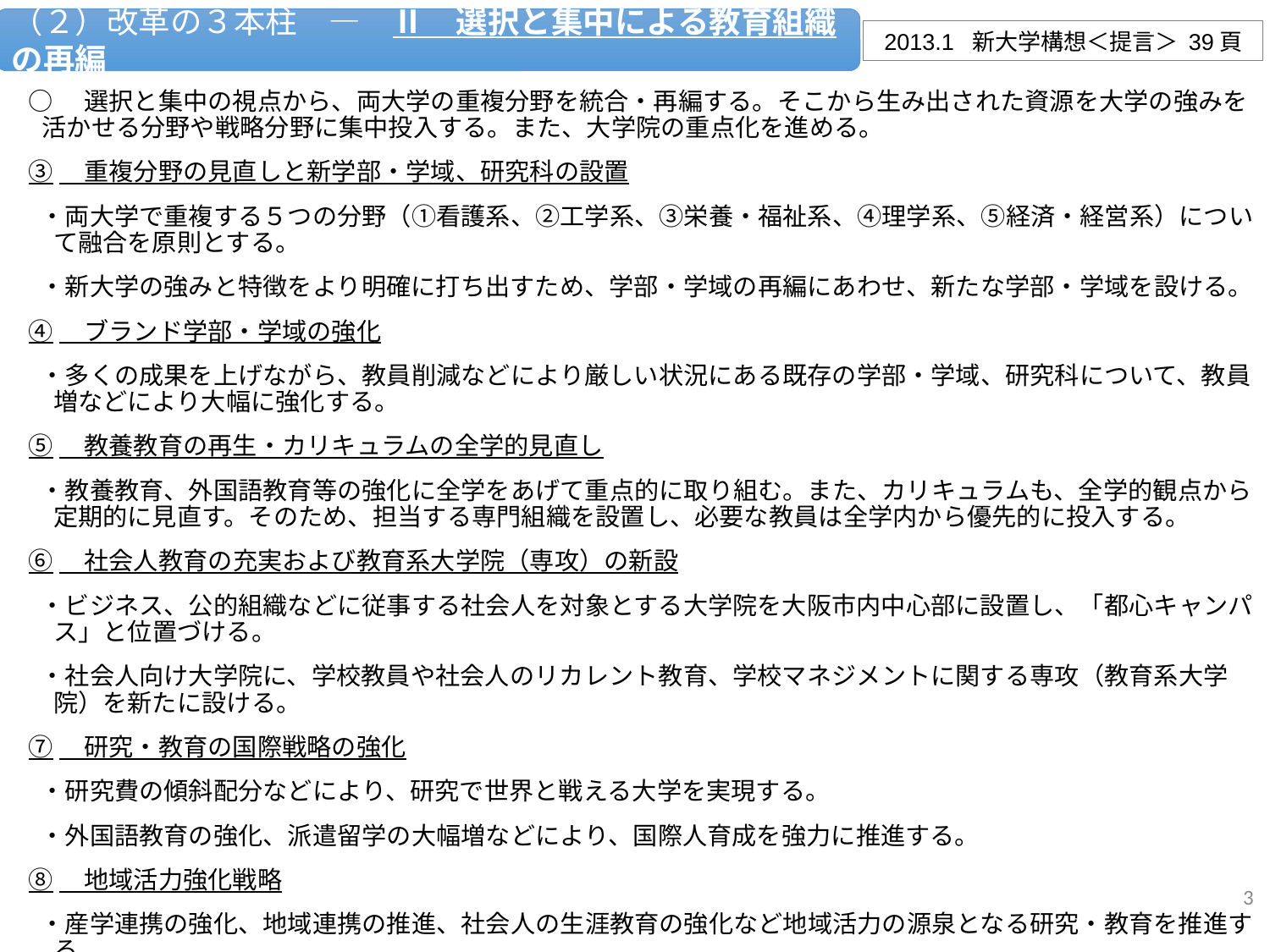

（２）改革の３本柱　―　Ⅱ　選択と集中による教育組織の再編
2013.1  新大学構想＜提言＞ 39頁
○　選択と集中の視点から、両大学の重複分野を統合・再編する。そこから生み出された資源を大学の強みを活かせる分野や戦略分野に集中投入する。また、大学院の重点化を進める。
③　重複分野の見直しと新学部・学域、研究科の設置
・両大学で重複する５つの分野（①看護系、②工学系、③栄養・福祉系、④理学系、⑤経済・経営系）について融合を原則とする。
・新大学の強みと特徴をより明確に打ち出すため、学部・学域の再編にあわせ、新たな学部・学域を設ける。
④　ブランド学部・学域の強化
・多くの成果を上げながら、教員削減などにより厳しい状況にある既存の学部・学域、研究科について、教員増などにより大幅に強化する。
⑤　教養教育の再生・カリキュラムの全学的見直し
・教養教育、外国語教育等の強化に全学をあげて重点的に取り組む。また、カリキュラムも、全学的観点から定期的に見直す。そのため、担当する専門組織を設置し、必要な教員は全学内から優先的に投入する。
⑥　社会人教育の充実および教育系大学院（専攻）の新設
・ビジネス、公的組織などに従事する社会人を対象とする大学院を大阪市内中心部に設置し、「都心キャンパス」と位置づける。
・社会人向け大学院に、学校教員や社会人のリカレント教育、学校マネジメントに関する専攻（教育系大学院）を新たに設ける。
⑦　研究・教育の国際戦略の強化
・研究費の傾斜配分などにより、研究で世界と戦える大学を実現する。
・外国語教育の強化、派遣留学の大幅増などにより、国際人育成を強力に推進する。
⑧　地域活力強化戦略
・産学連携の強化、地域連携の推進、社会人の生涯教育の強化など地域活力の源泉となる研究・教育を推進する。
3